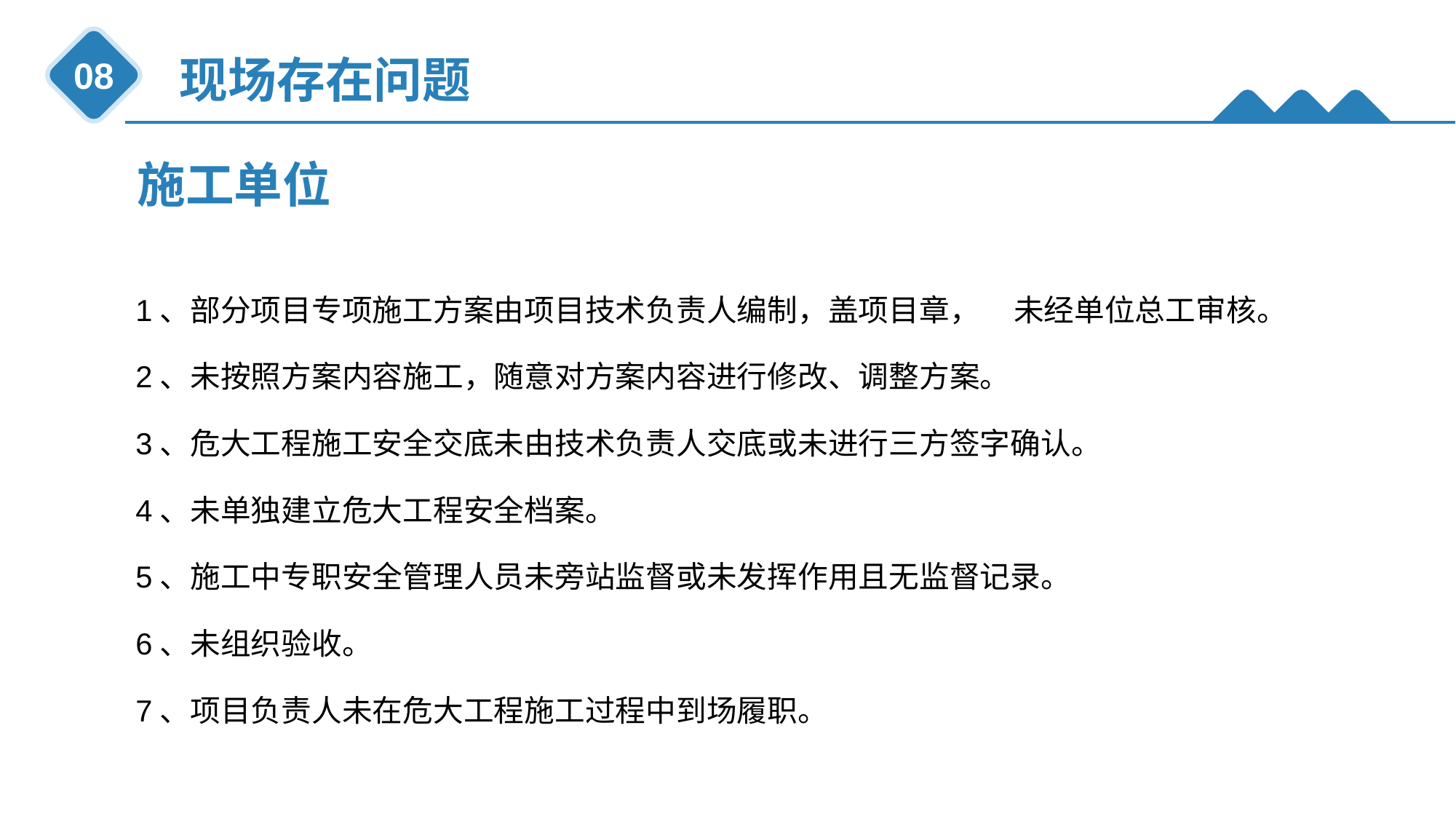

现场存在问题
08

施工单位
1、部分项目专项施工方案由项目技术负责人编制，盖项目章，     未经单位总工审核。
2、未按照方案内容施工，随意对方案内容进行修改、调整方案。
3、危大工程施工安全交底未由技术负责人交底或未进行三方签字确认。
4、未单独建立危大工程安全档案。
5、施工中专职安全管理人员未旁站监督或未发挥作用且无监督记录。
6、未组织验收。
7、项目负责人未在危大工程施工过程中到场履职。